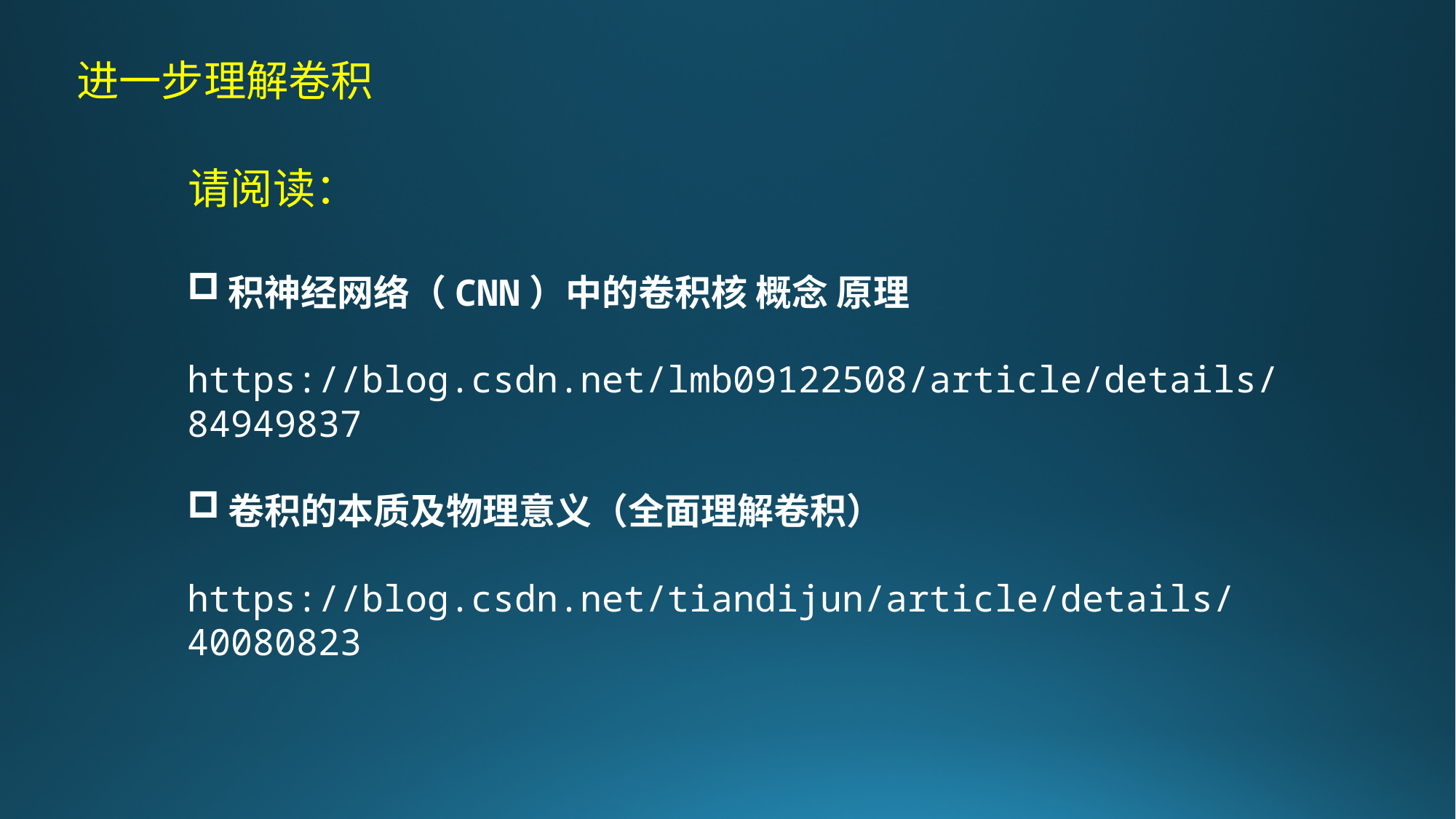

进一步理解卷积
请阅读：
积神经网络（CNN）中的卷积核 概念 原理

https://blog.csdn.net/lmb09122508/article/details/84949837

卷积的本质及物理意义（全面理解卷积）

https://blog.csdn.net/tiandijun/article/details/40080823